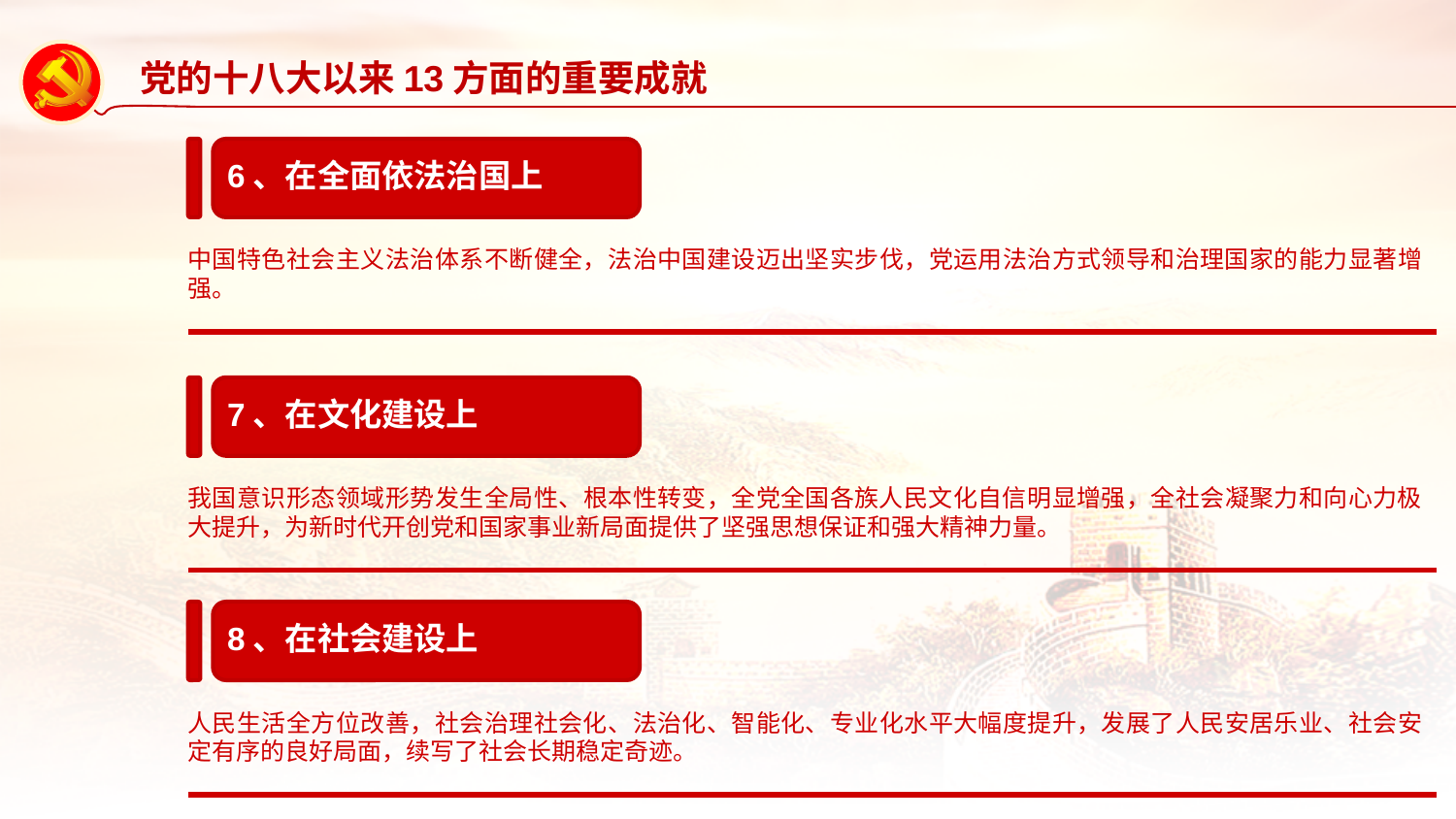

党的十八大以来13方面的重要成就

6、在全面依法治国上
中国特色社会主义法治体系不断健全，法治中国建设迈出坚实步伐，党运用法治方式领导和治理国家的能力显著增强。

7、在文化建设上
我国意识形态领域形势发生全局性、根本性转变，全党全国各族人民文化自信明显增强，全社会凝聚力和向心力极大提升，为新时代开创党和国家事业新局面提供了坚强思想保证和强大精神力量。

8、在社会建设上
人民生活全方位改善，社会治理社会化、法治化、智能化、专业化水平大幅度提升，发展了人民安居乐业、社会安定有序的良好局面，续写了社会长期稳定奇迹。